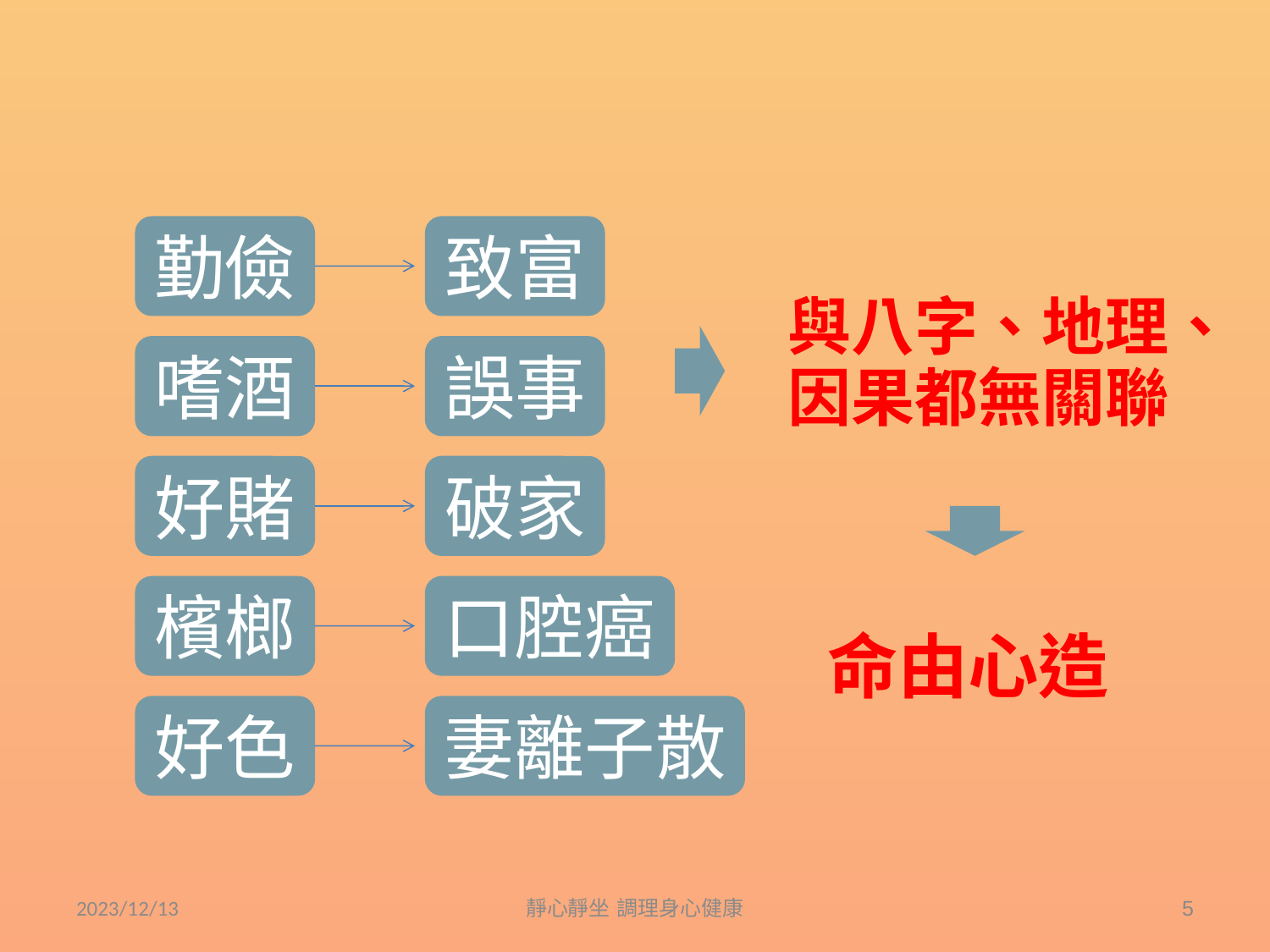

勤儉
致富
與八字、地理、因果都無關聯

嗜酒
誤事
好賭
破家

檳榔
口腔癌
命由心造
好色
妻離子散
2023/12/13
靜心靜坐 調理身心健康
5